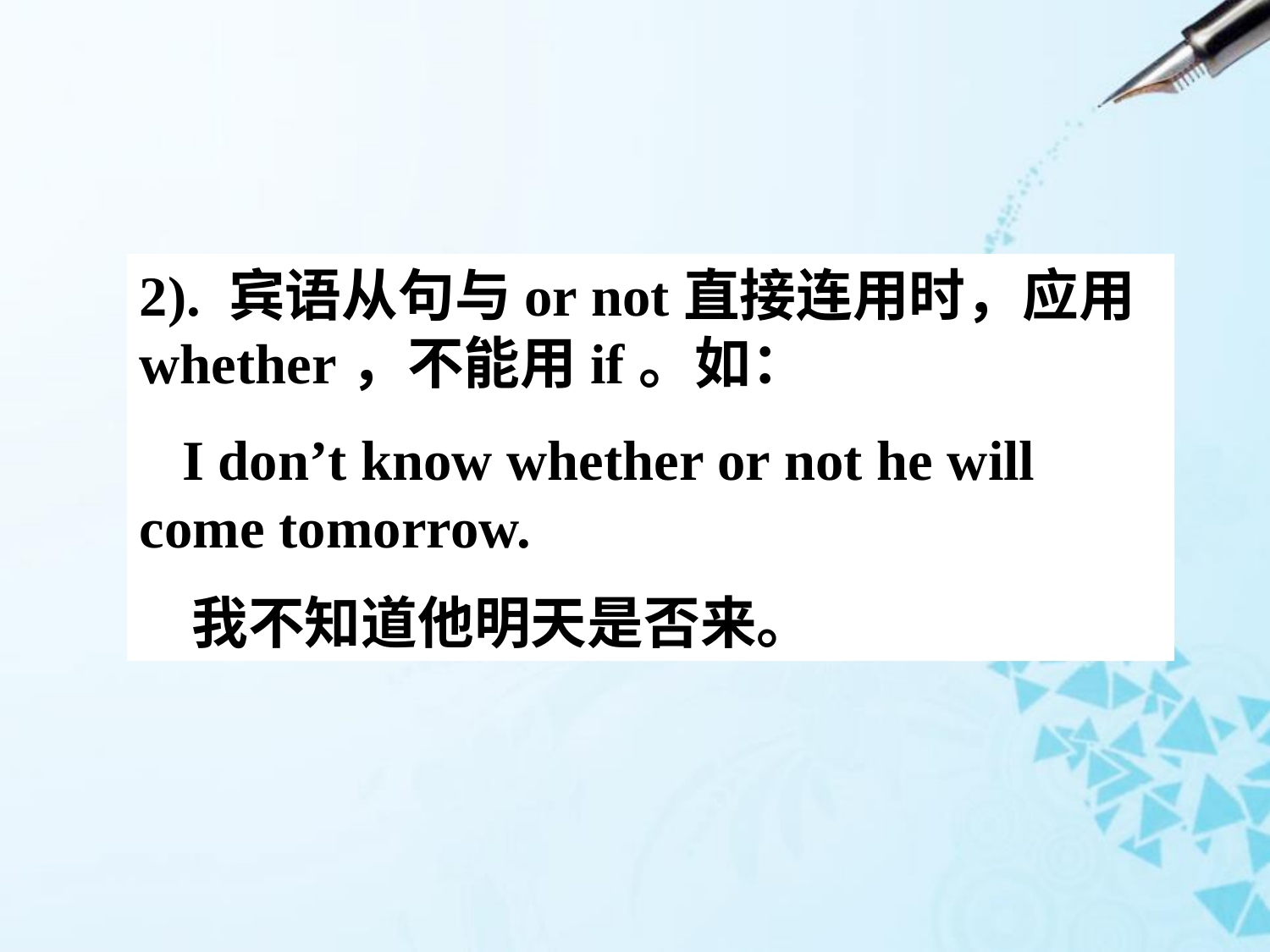

2). 宾语从句与or not直接连用时，应用whether，不能用if。如：
   I don’t know whether or not he will come tomorrow.
   我不知道他明天是否来。